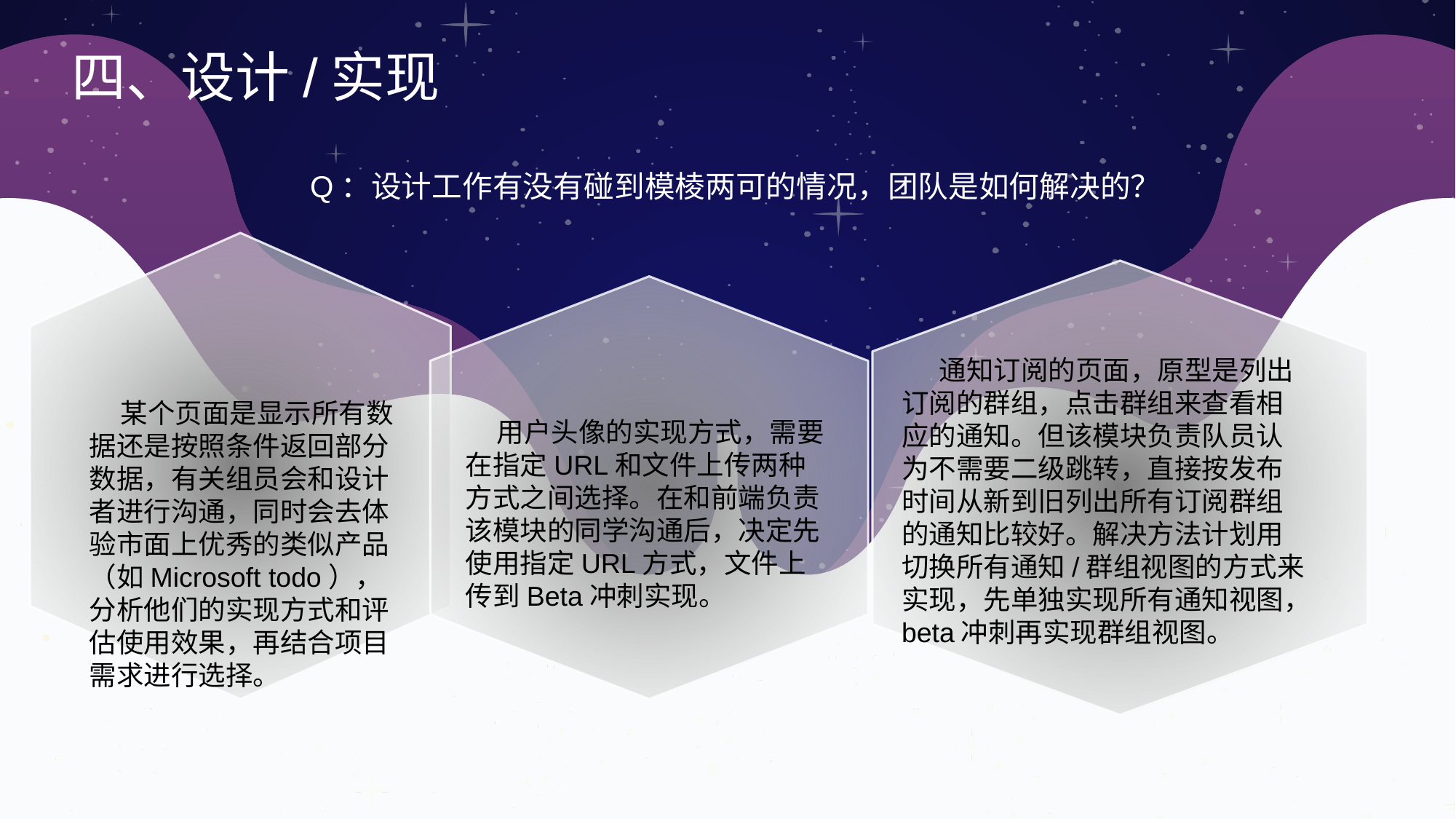

四、设计/实现
Q：设计工作有没有碰到模棱两可的情况，团队是如何解决的？

     通知订阅的页面，原型是列出订阅的群组，点击群组来查看相应的通知。但该模块负责队员认为不需要二级跳转，直接按发布时间从新到旧列出所有订阅群组的通知比较好。解决方法计划用切换所有通知/群组视图的方式来实现，先单独实现所有通知视图，beta冲刺再实现群组视图。
    某个页面是显示所有数据还是按照条件返回部分数据，有关组员会和设计者进行沟通，同时会去体验市面上优秀的类似产品（如Microsoft todo），分析他们的实现方式和评估使用效果，再结合项目需求进行选择。
    用户头像的实现方式，需要在指定URL和文件上传两种方式之间选择。在和前端负责该模块的同学沟通后，决定先使用指定URL方式，文件上传到Beta冲刺实现。